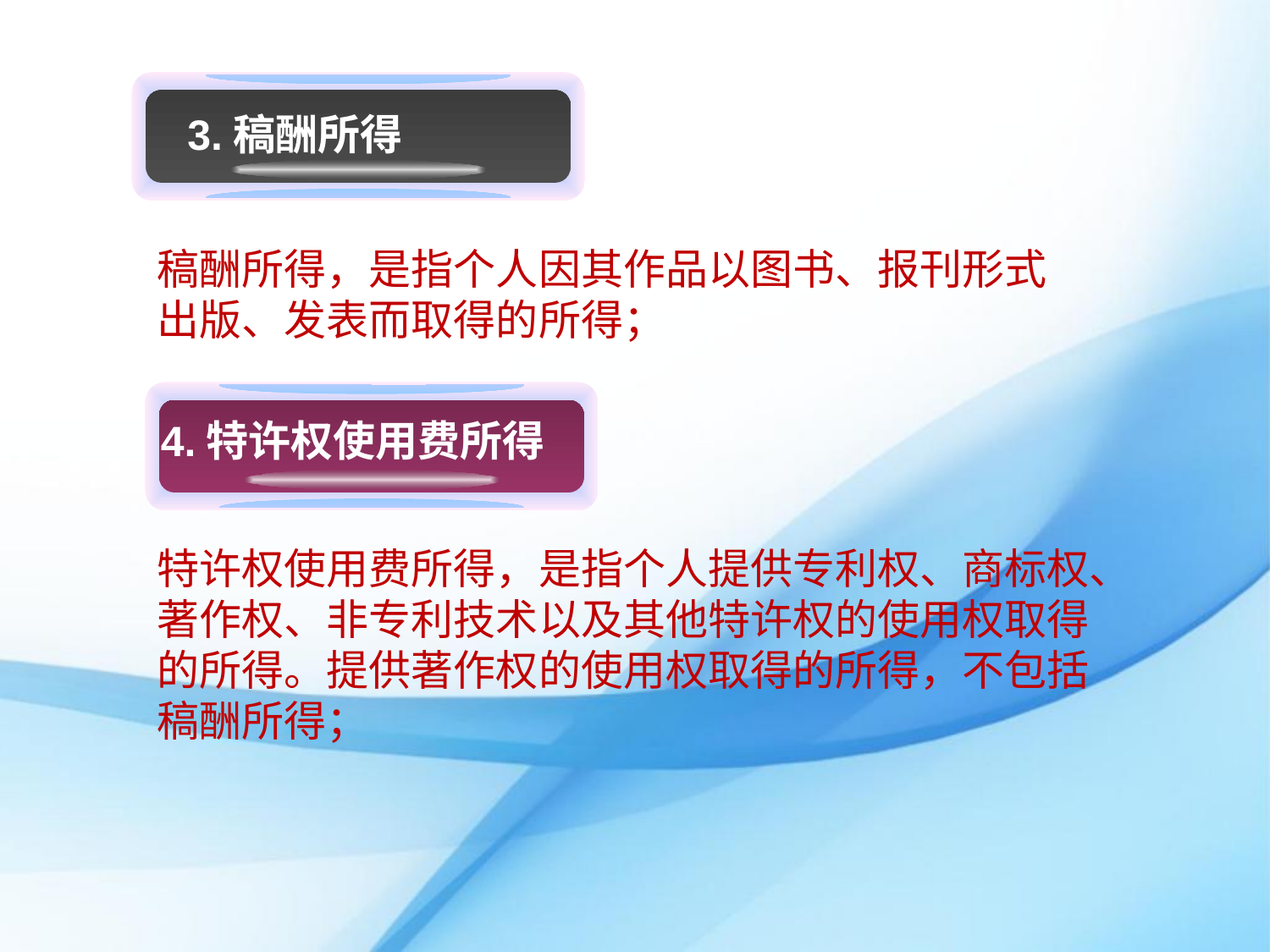

3.稿酬所得
稿酬所得，是指个人因其作品以图书、报刊形式出版、发表而取得的所得；

4.特许权使用费所得
特许权使用费所得，是指个人提供专利权、商标权、著作权、非专利技术以及其他特许权的使用权取得的所得。提供著作权的使用权取得的所得，不包括稿酬所得；